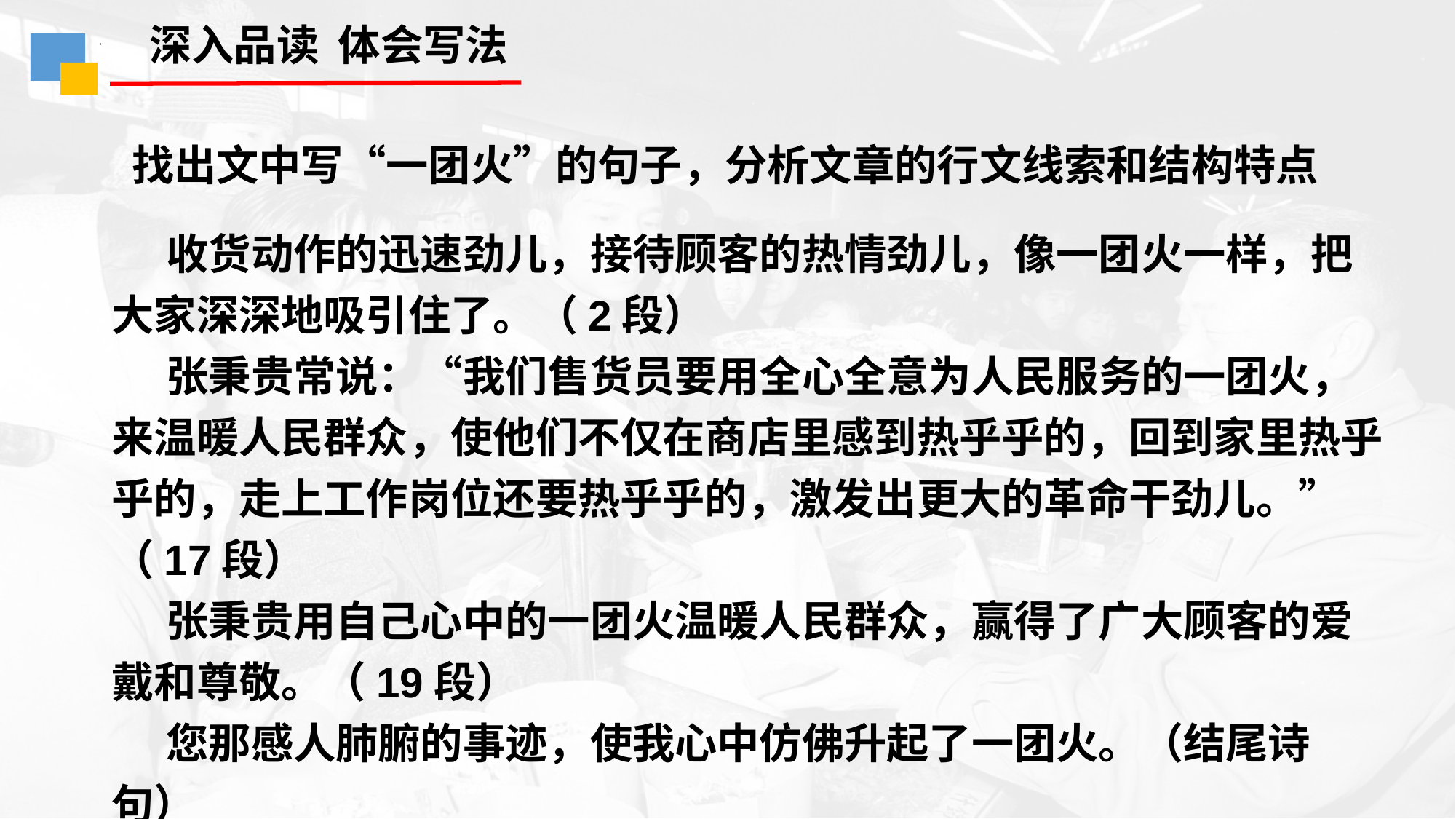

深入品读  体会写法

找出文中写“一团火”的句子，分析文章的行文线索和结构特点
收货动作的迅速劲儿，接待顾客的热情劲儿，像一团火一样，把大家深深地吸引住了。（2段）
张秉贵常说：“我们售货员要用全心全意为人民服务的一团火，来温暖人民群众，使他们不仅在商店里感到热乎乎的，回到家里热乎乎的，走上工作岗位还要热乎乎的，激发出更大的革命干劲儿。”（17段）
张秉贵用自己心中的一团火温暖人民群众，赢得了广大顾客的爱戴和尊敬。（19段）
您那感人肺腑的事迹，使我心中仿佛升起了一团火。（结尾诗句）